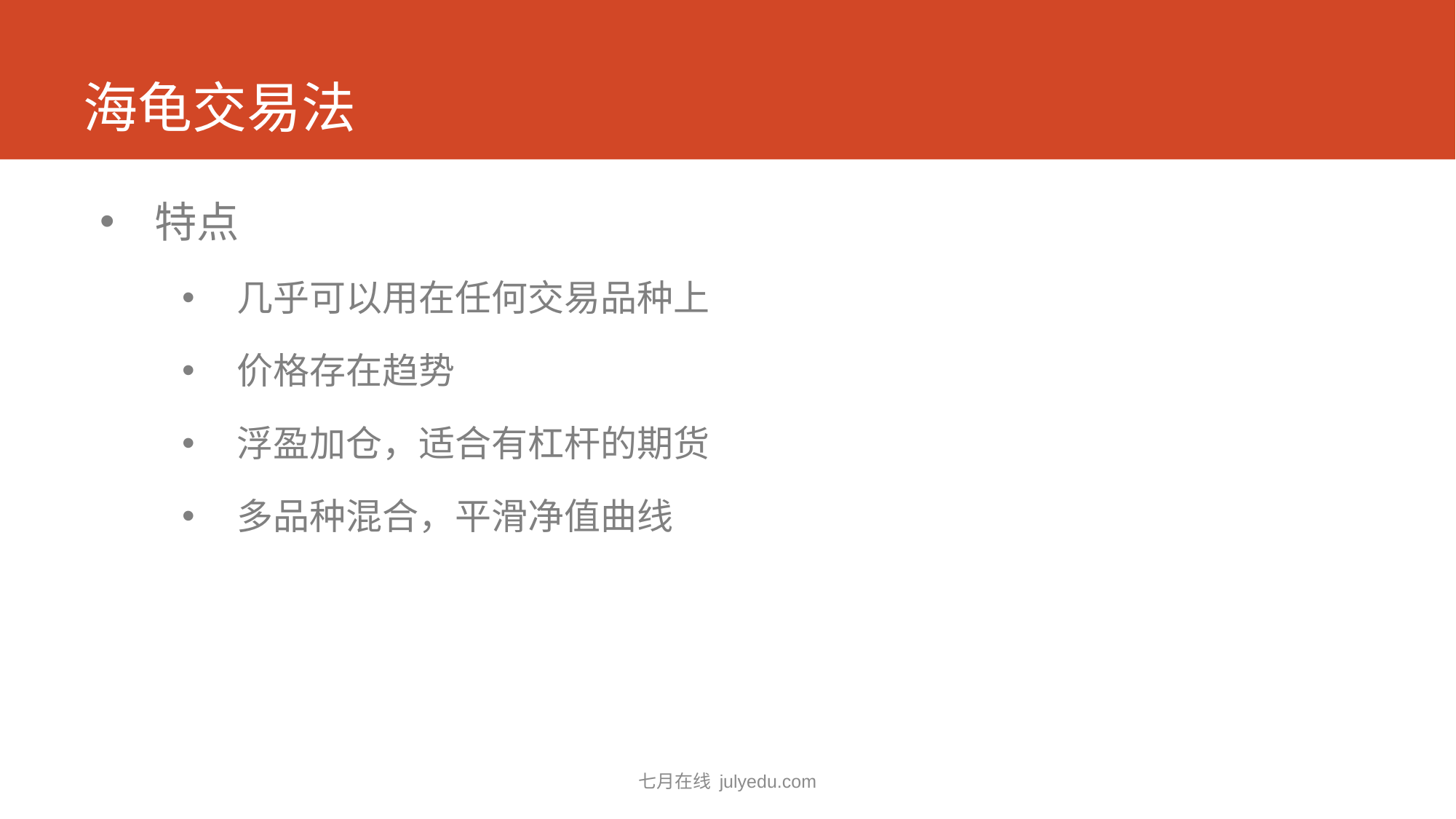

# 海龟交易法
特点
几乎可以用在任何交易品种上
价格存在趋势
浮盈加仓，适合有杠杆的期货
多品种混合，平滑净值曲线
七月在线 julyedu.com